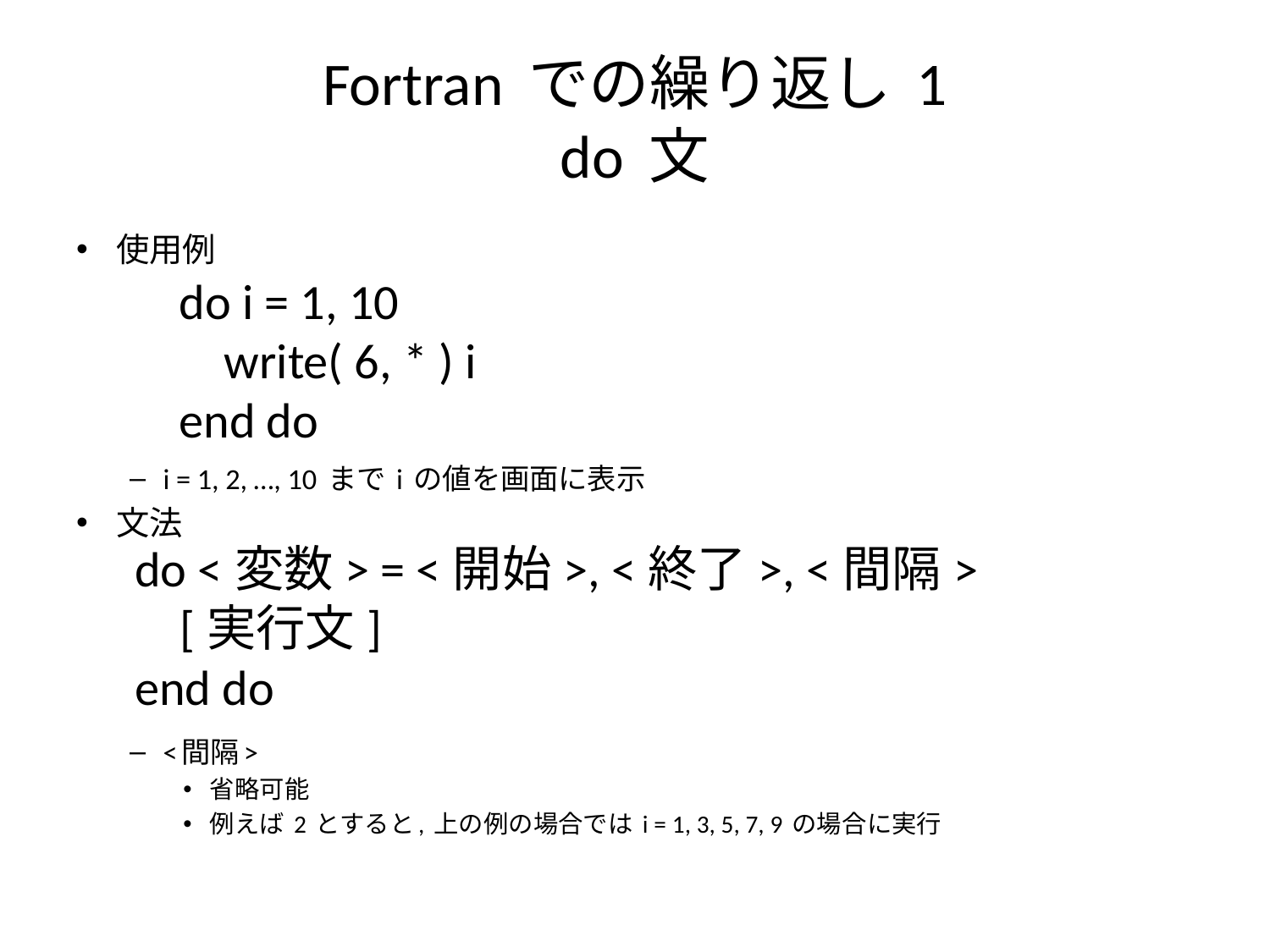

# Fortran での繰り返し 1 do 文
使用例

i = 1, 2, …, 10 まで i の値を画面に表示
文法

<間隔>
省略可能
例えば 2 とすると, 上の例の場合では i = 1, 3, 5, 7, 9 の場合に実行

do i = 1, 10
    write( 6, * ) i
end do
do <変数> = <開始>, <終了>, <間隔>
    [実行文]
end do